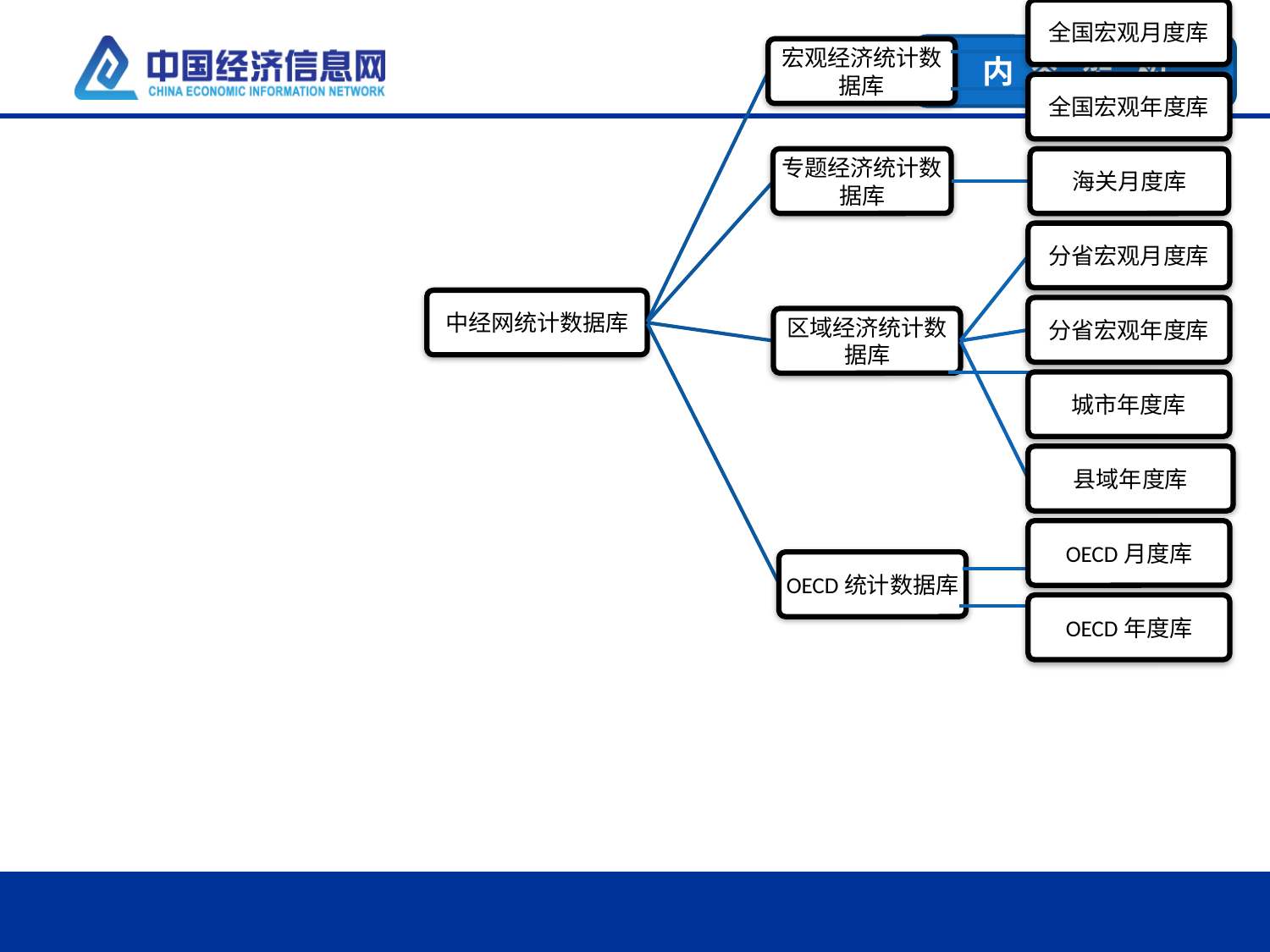

内  容   架   构
中经网统计数据库

宏观经济统计数据库

全国宏观月度库

全国宏观年度库

专题经济统计数据库

海关月度库

区域经济统计数据库

分省宏观月度库

分省宏观年度库

城市年度库

县域年度库

OECD统计数据库

OECD月度库

OECD年度库